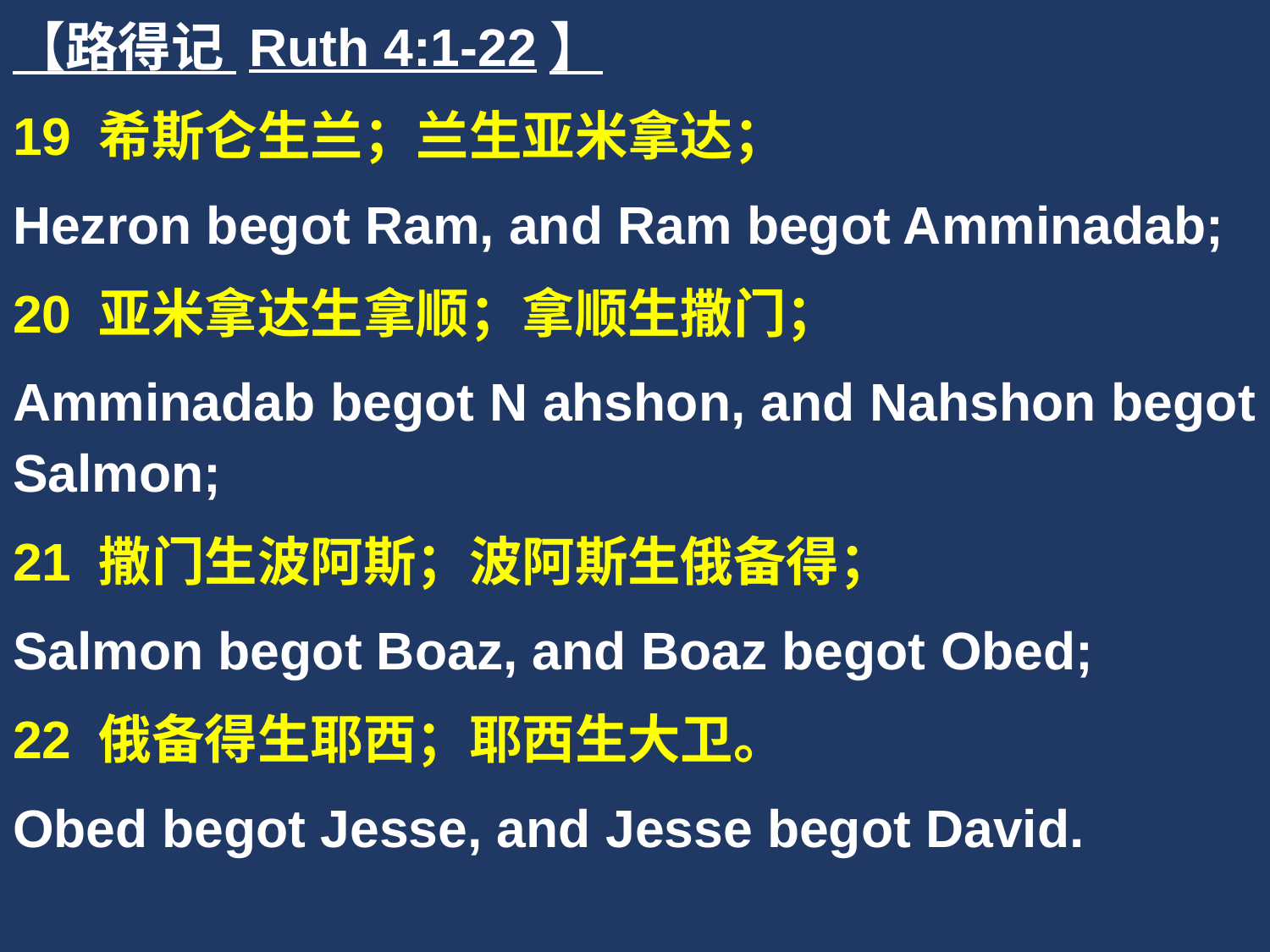

【路得记 Ruth 4:1-22】
19 希斯仑生兰；兰生亚米拿达；
Hezron begot Ram, and Ram begot Amminadab;
20 亚米拿达生拿顺；拿顺生撒门；
Amminadab begot N ahshon, and Nahshon begot Salmon;
21 撒门生波阿斯；波阿斯生俄备得；
Salmon begot Boaz, and Boaz begot Obed;
22 俄备得生耶西；耶西生大卫。
Obed begot Jesse, and Jesse begot David.